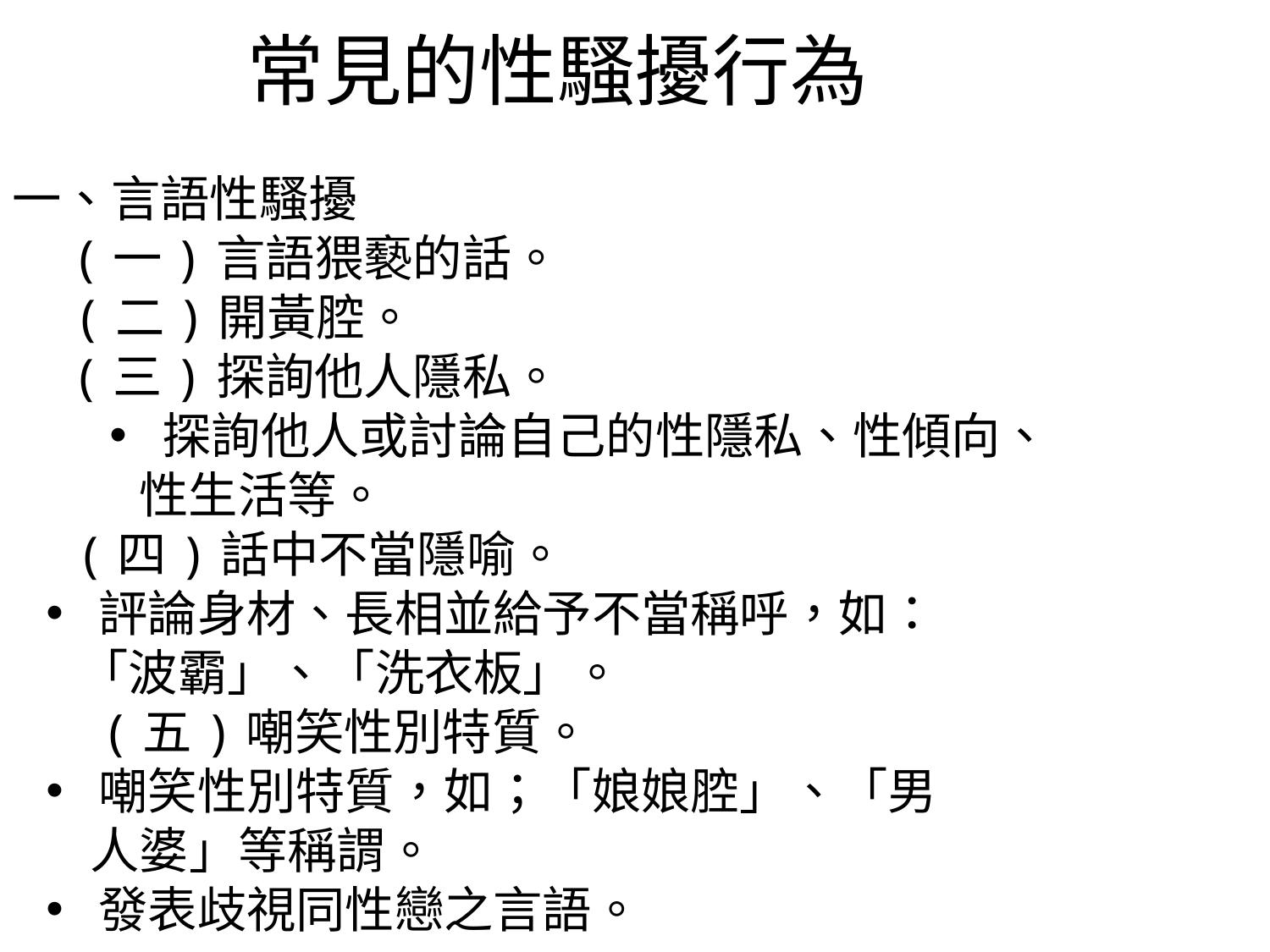

# 常見的性騷擾行為
一、言語性騷擾
  (一)言語猥褻的話。    
　(二)開黃腔。
  (三)探詢他人隱私。
 探詢他人或討論自己的性隱私、性傾向、性生活等。
(四)話中不當隱喻。
 評論身材、長相並給予不當稱呼，如：
     「波霸」、「洗衣板」。
   (五)嘲笑性別特質。
 嘲笑性別特質，如；「娘娘腔」、「男
      人婆」等稱謂。
 發表歧視同性戀之言語。